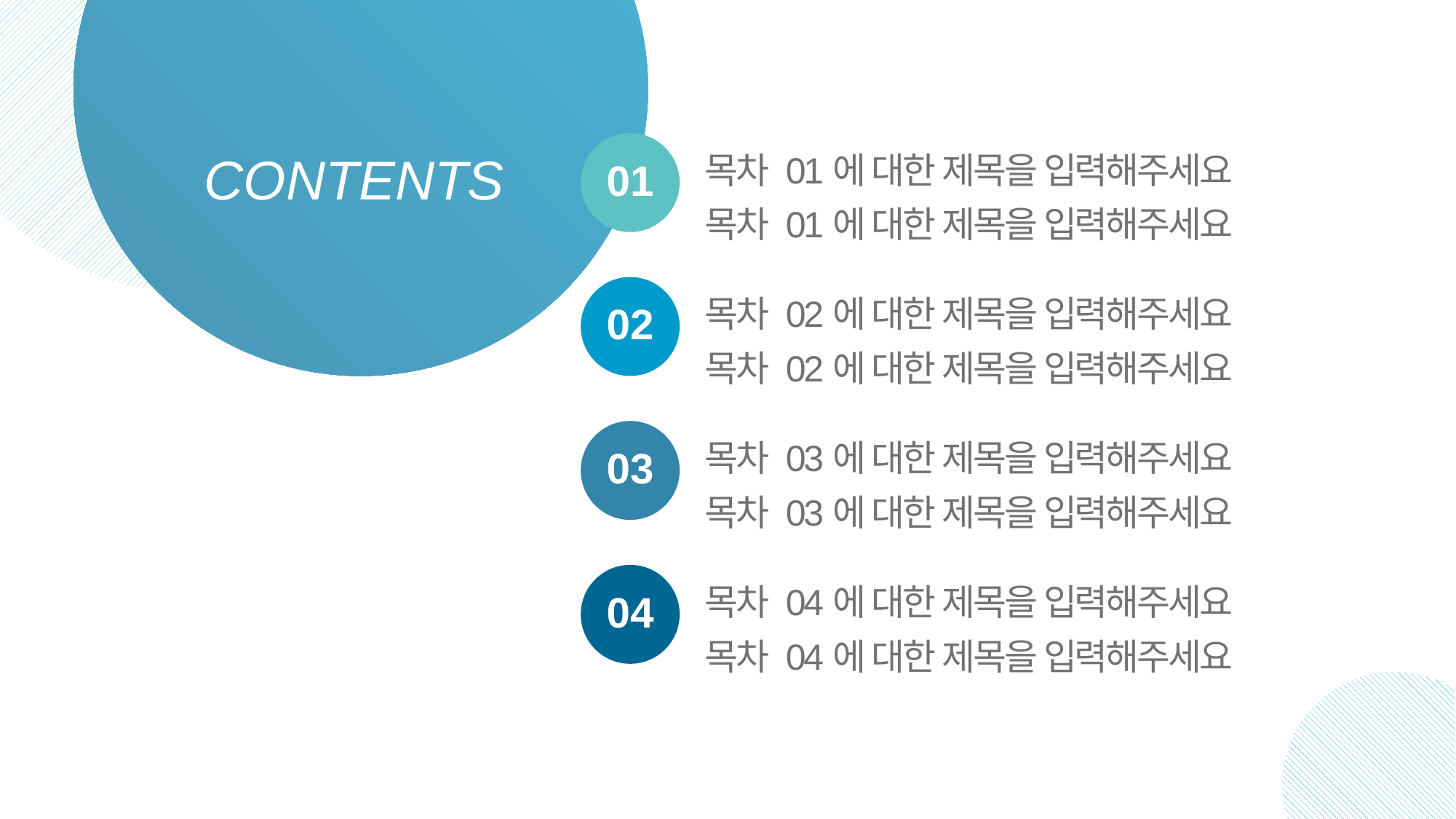

CONTENTS
목차 01에 대한 제목을 입력해주세요
목차 01에 대한 제목을 입력해주세요
01
목차 02에 대한 제목을 입력해주세요
목차 02에 대한 제목을 입력해주세요
02
목차 03에 대한 제목을 입력해주세요
목차 03에 대한 제목을 입력해주세요
03
목차 04에 대한 제목을 입력해주세요
목차 04에 대한 제목을 입력해주세요
04